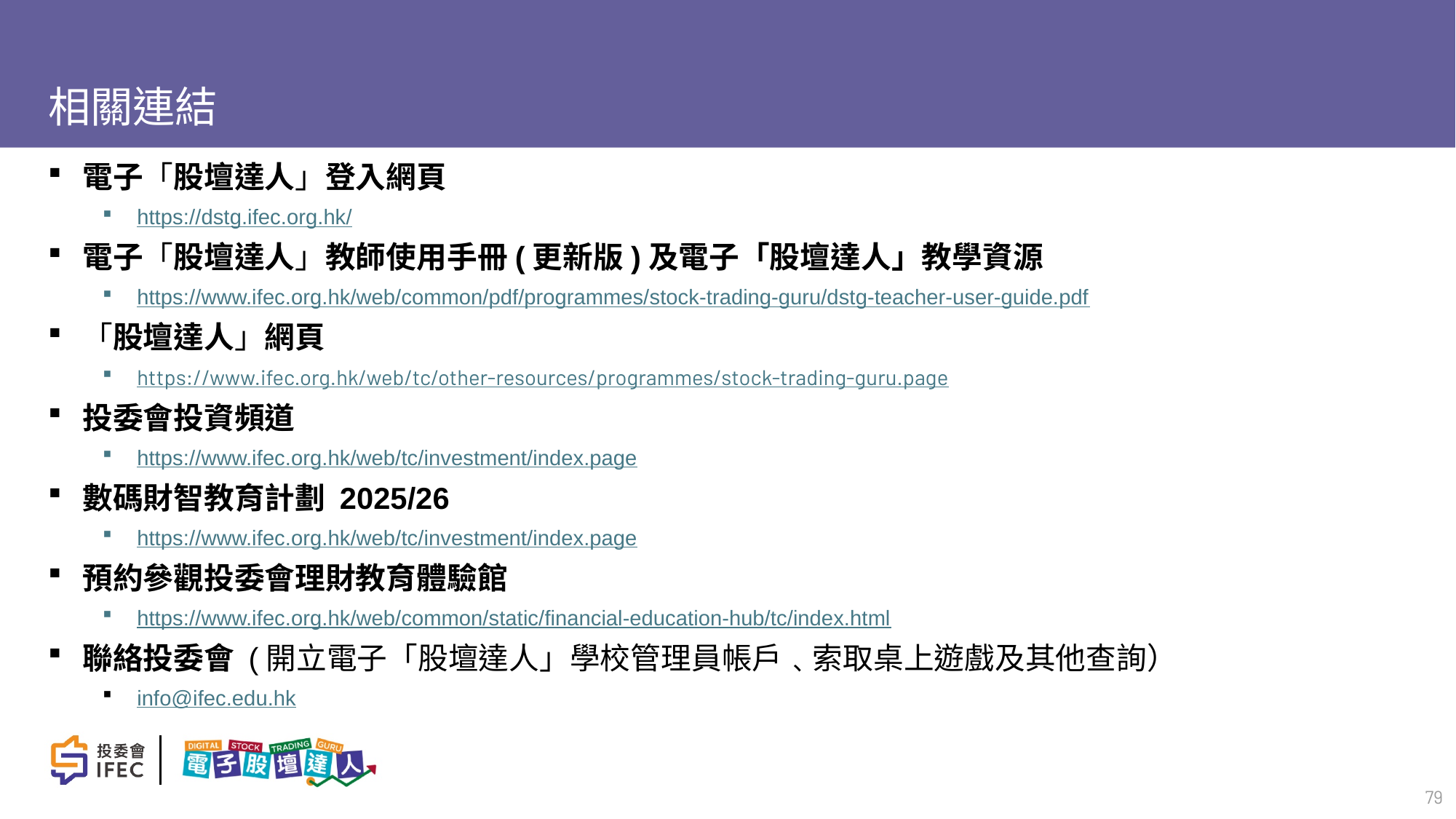

# 相關連結
電子「股壇達人」登入網頁
https://dstg.ifec.org.hk/
電子「股壇達人」教師使用手冊(更新版)及電子「股壇達人」教學資源
https://www.ifec.org.hk/web/common/pdf/programmes/stock-trading-guru/dstg-teacher-user-guide.pdf
「股壇達人」網頁
https://www.ifec.org.hk/web/tc/other-resources/programmes/stock-trading-guru.page
投委會投資頻道
https://www.ifec.org.hk/web/tc/investment/index.page
數碼財智教育計劃 2025/26
https://www.ifec.org.hk/web/tc/investment/index.page
預約參觀投委會理財教育體驗館
https://www.ifec.org.hk/web/common/static/financial-education-hub/tc/index.html
聯絡投委會 (開立電子「股壇達人」學校管理員帳戶﹑索取桌上遊戲及其他查詢）
info@ifec.edu.hk
79